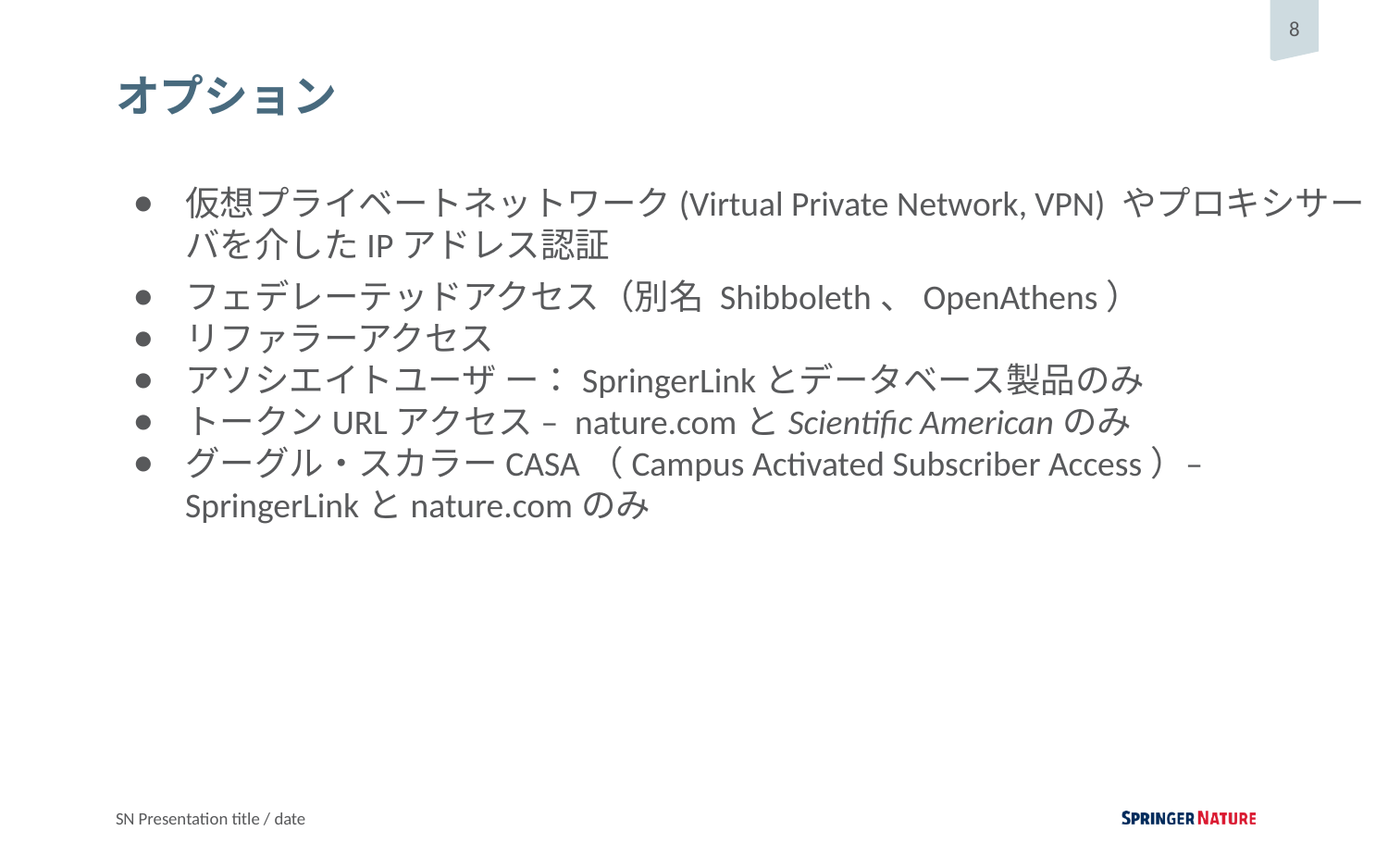

# オプション
仮想プライベートネットワーク(Virtual Private Network, VPN) やプロキシサーバを介したIPアドレス認証
フェデレーテッドアクセス（別名 Shibboleth、OpenAthens）
リファラーアクセス
アソシエイトユーザ ー：SpringerLinkとデータベース製品のみ
トークンURLアクセス – nature.comとScientific Americanのみ
グーグル・スカラーCASA（Campus Activated Subscriber Access）–
SpringerLinkとnature.comのみ